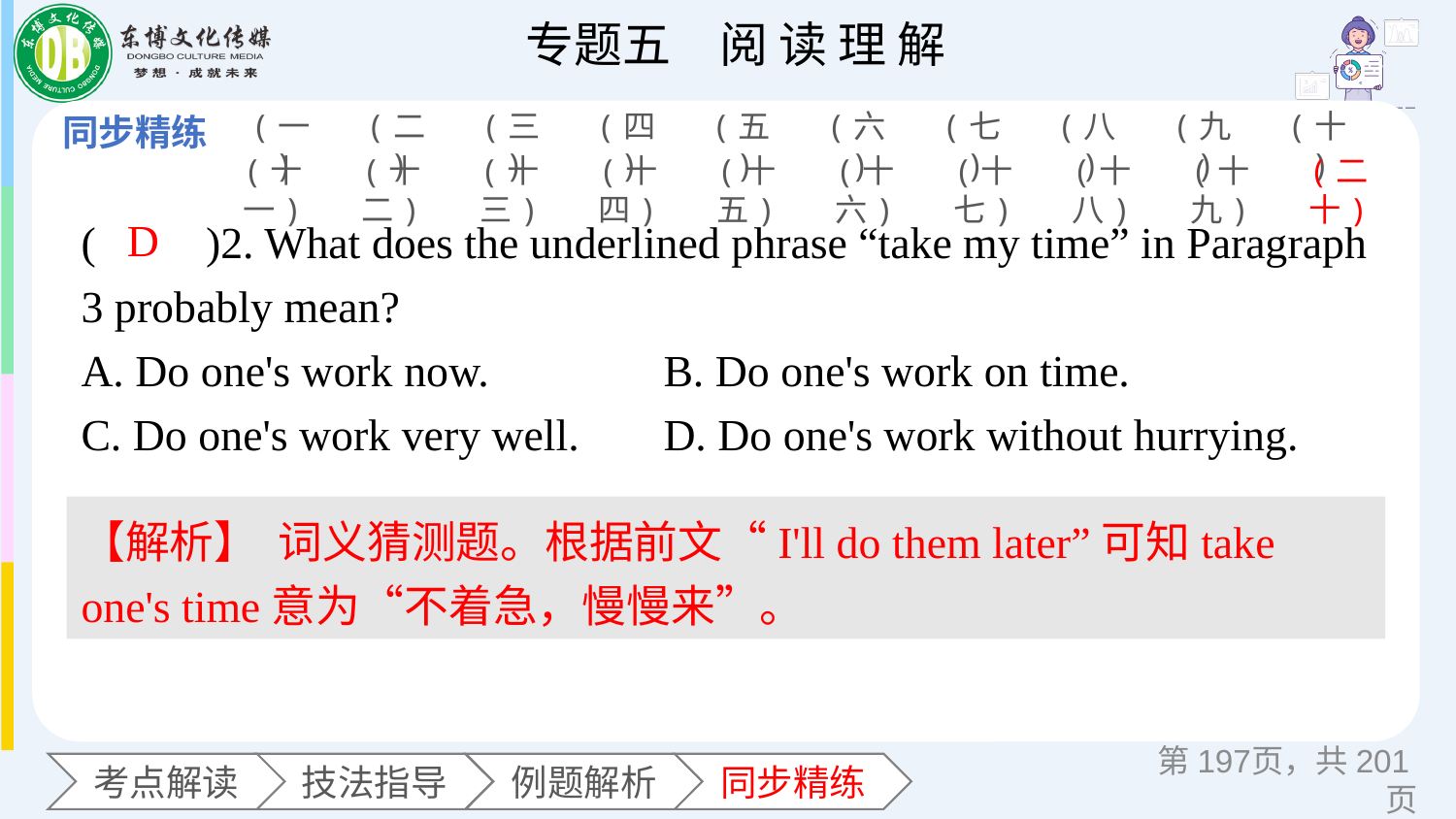

(一)
(二)
(三)
(四)
(五)
(六)
(七)
(八)
(九)
(十)
(十一)
(十二)
(十三)
(十四)
(十五)
(十六)
(十七)
(十八)
(十九)
(二十)
(　　)2. What does the underlined phrase “take my time” in Paragraph 3 probably mean?
A. Do one's work now.    	B. Do one's work on time.
C. Do one's work very well.    	D. Do one's work without hurrying.
D
【解析】  词义猜测题。根据前文“I'll do them later”可知take one's time意为“不着急，慢慢来”。
第197页，共201页